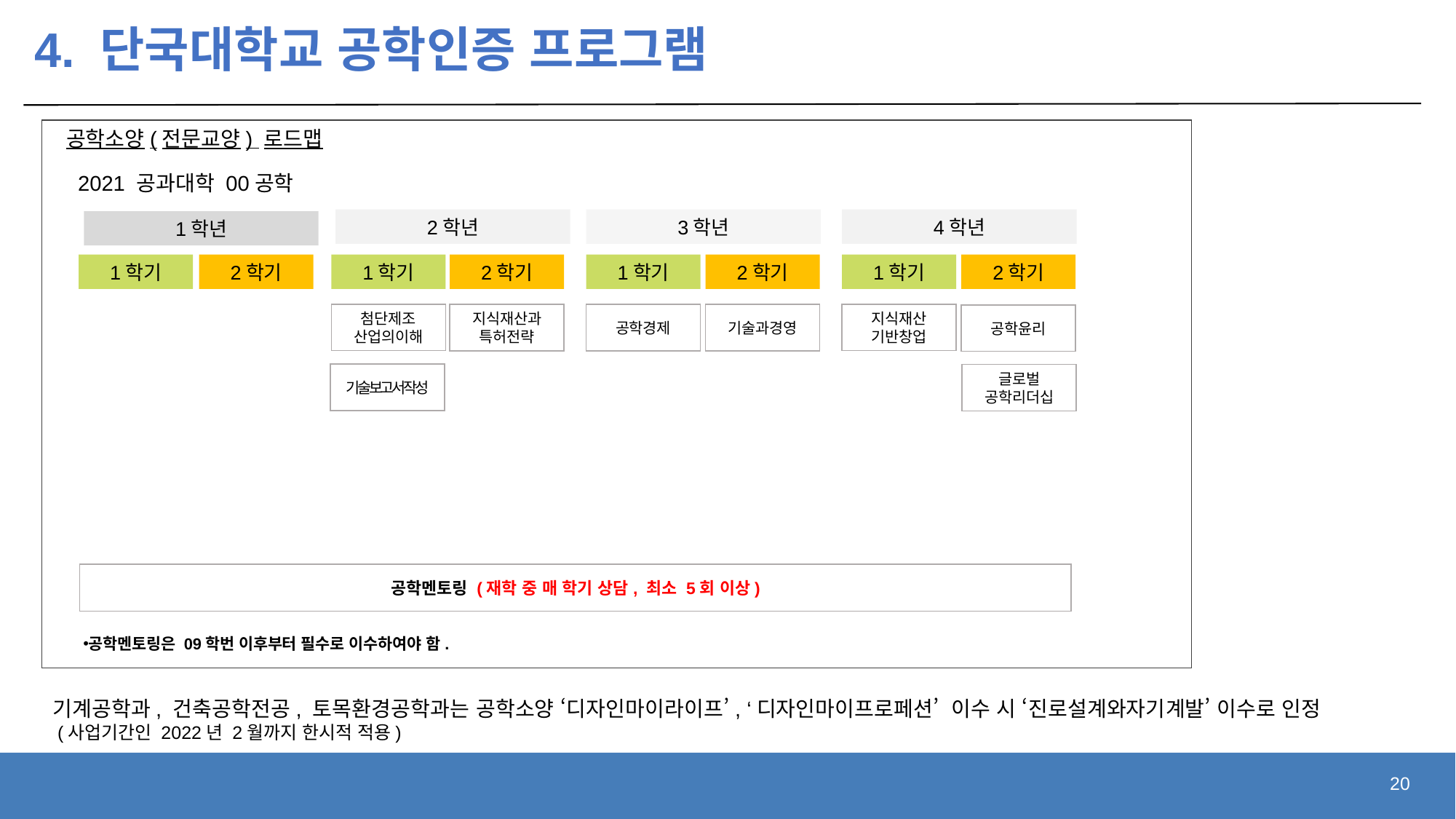

# 4. 단국대학교 공학인증 프로그램
공학소양(전문교양) 로드맵

2021 공과대학 00공학
2학년
3학년
4학년
1학년
1학기
2학기
1학기
2학기
1학기
2학기
1학기
2학기
첨단제조
산업의이해
지식재산
기반창업
지식재산과
특허전략
공학경제
기술과경영
공학윤리
기술보고서작성
글로벌
공학리더십
공학멘토링 (재학 중 매 학기 상담, 최소 5회 이상)
공학멘토링은 09학번 이후부터 필수로 이수하여야 함.
기계공학과, 건축공학전공, 토목환경공학과는 공학소양 ‘디자인마이라이프’, ‘디자인마이프로페션’  이수 시 ‘진로설계와자기계발’ 이수로 인정
 (사업기간인 2022년 2월까지 한시적 적용)
20